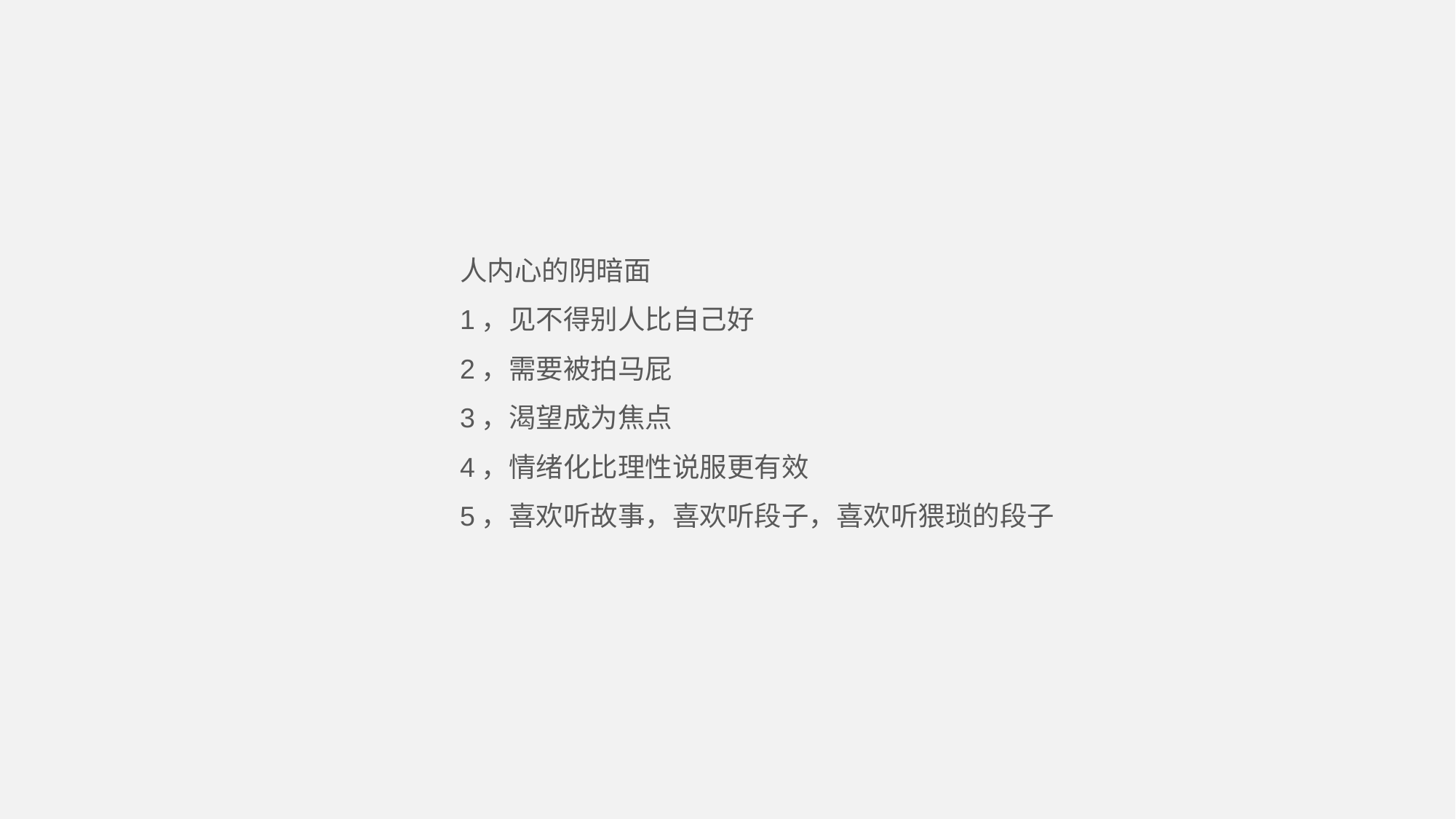

人内心的阴暗面
1，见不得别人比自己好
2，需要被拍马屁
3，渴望成为焦点
4，情绪化比理性说服更有效
5，喜欢听故事，喜欢听段子，喜欢听猥琐的段子